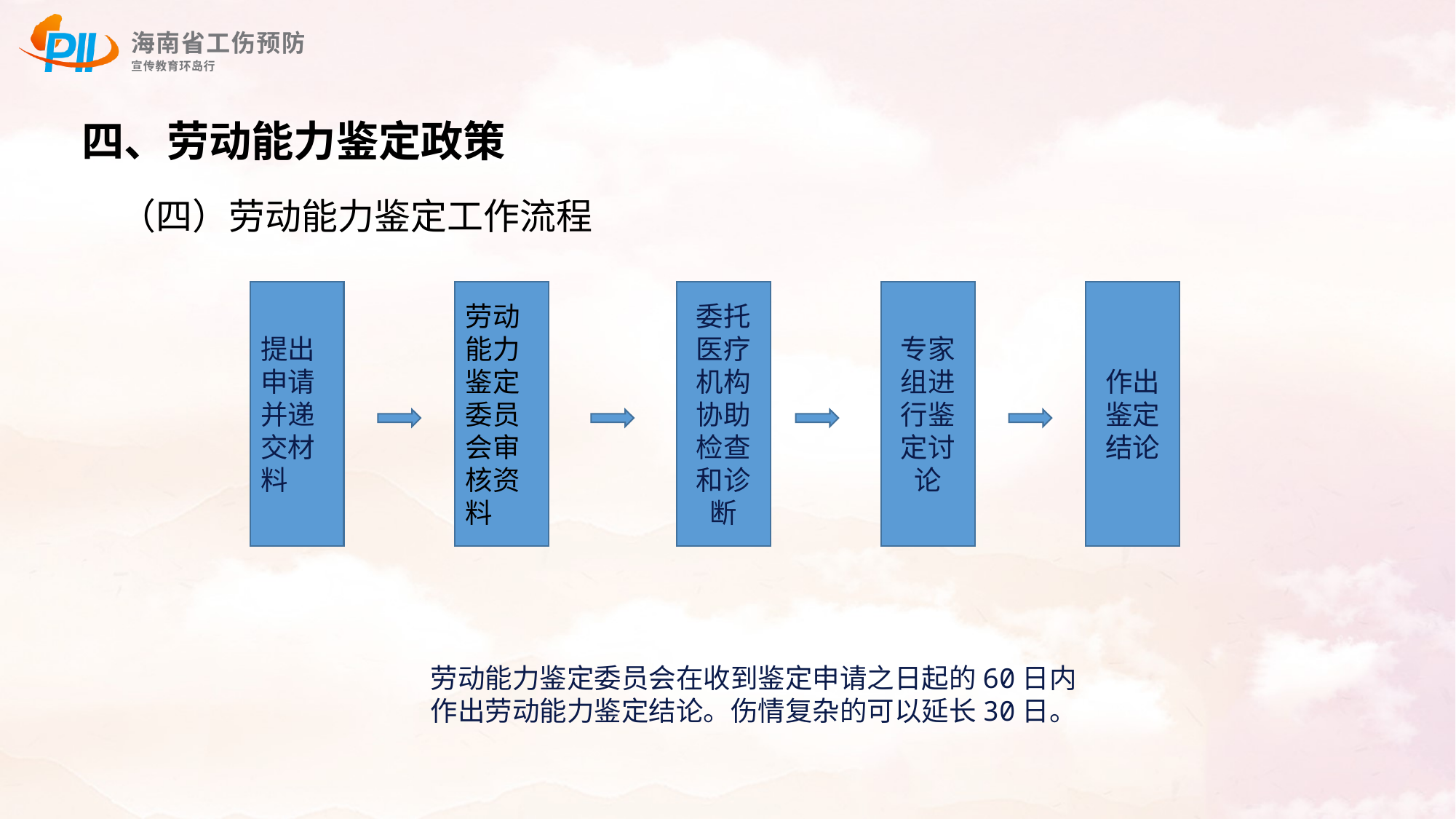

四、劳动能力鉴定政策
# （四）劳动能力鉴定工作流程
提出申请并递交材料
劳动能力鉴定委员会审核资料
委托医疗机构协助检查和诊断
专家组进行鉴定讨论
作出鉴定结论

劳动能力鉴定委员会在收到鉴定申请之日起的60日内作出劳动能力鉴定结论。伤情复杂的可以延长30日。